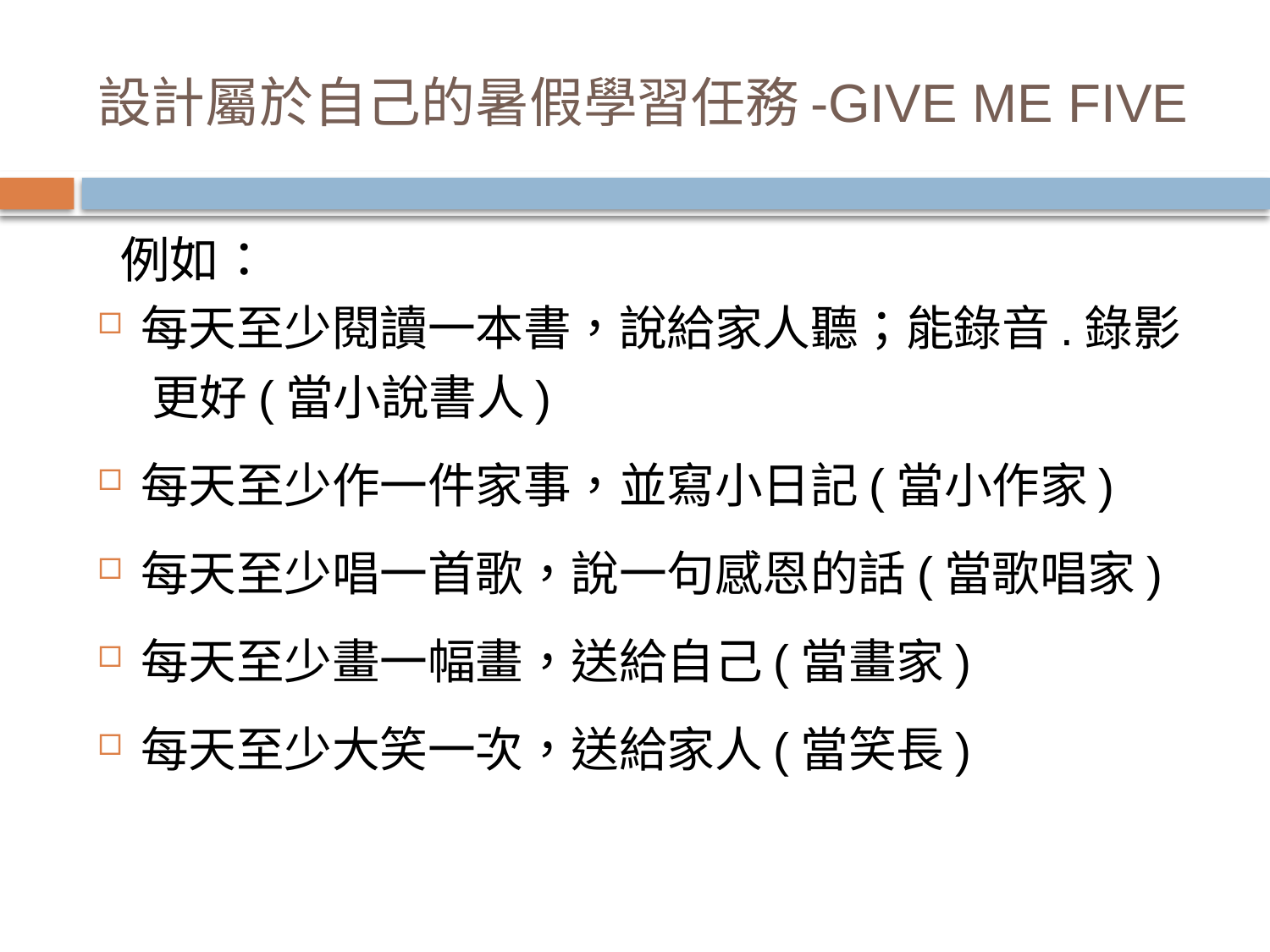

# 設計屬於自己的暑假學習任務-GIVE ME FIVE
 例如：
每天至少閱讀一本書，說給家人聽；能錄音.錄影
    更好(當小說書人)
每天至少作一件家事，並寫小日記(當小作家)
每天至少唱一首歌，說一句感恩的話(當歌唱家)
每天至少畫一幅畫，送給自己(當畫家)
每天至少大笑一次，送給家人(當笑長)